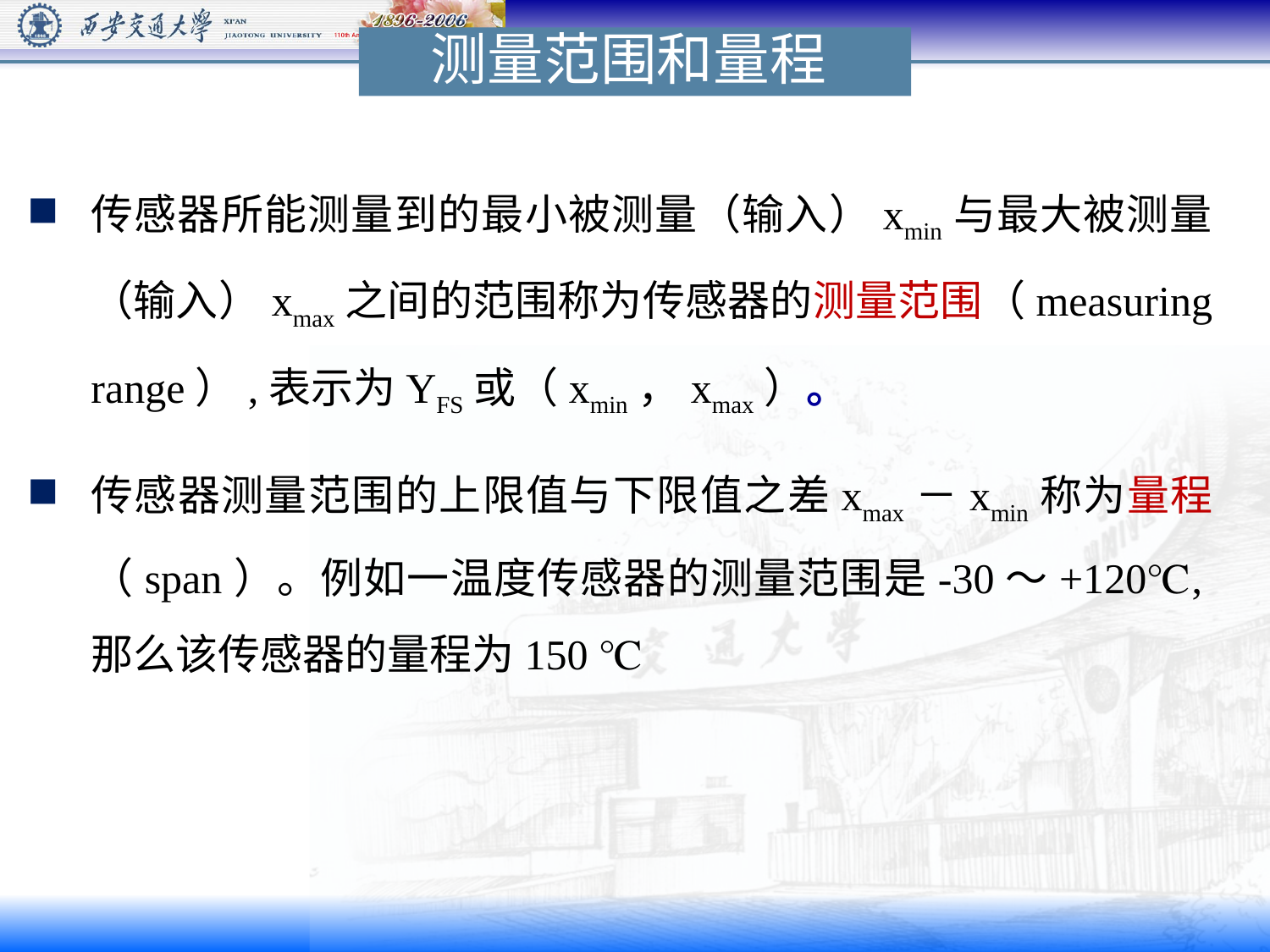

测量范围和量程
传感器所能测量到的最小被测量（输入）xmin与最大被测量（输入）xmax之间的范围称为传感器的测量范围（measuring range）,表示为YFS或（xmin，xmax）。
传感器测量范围的上限值与下限值之差xmax－xmin称为量程（span）。例如一温度传感器的测量范围是-30～+120℃,那么该传感器的量程为150 ℃